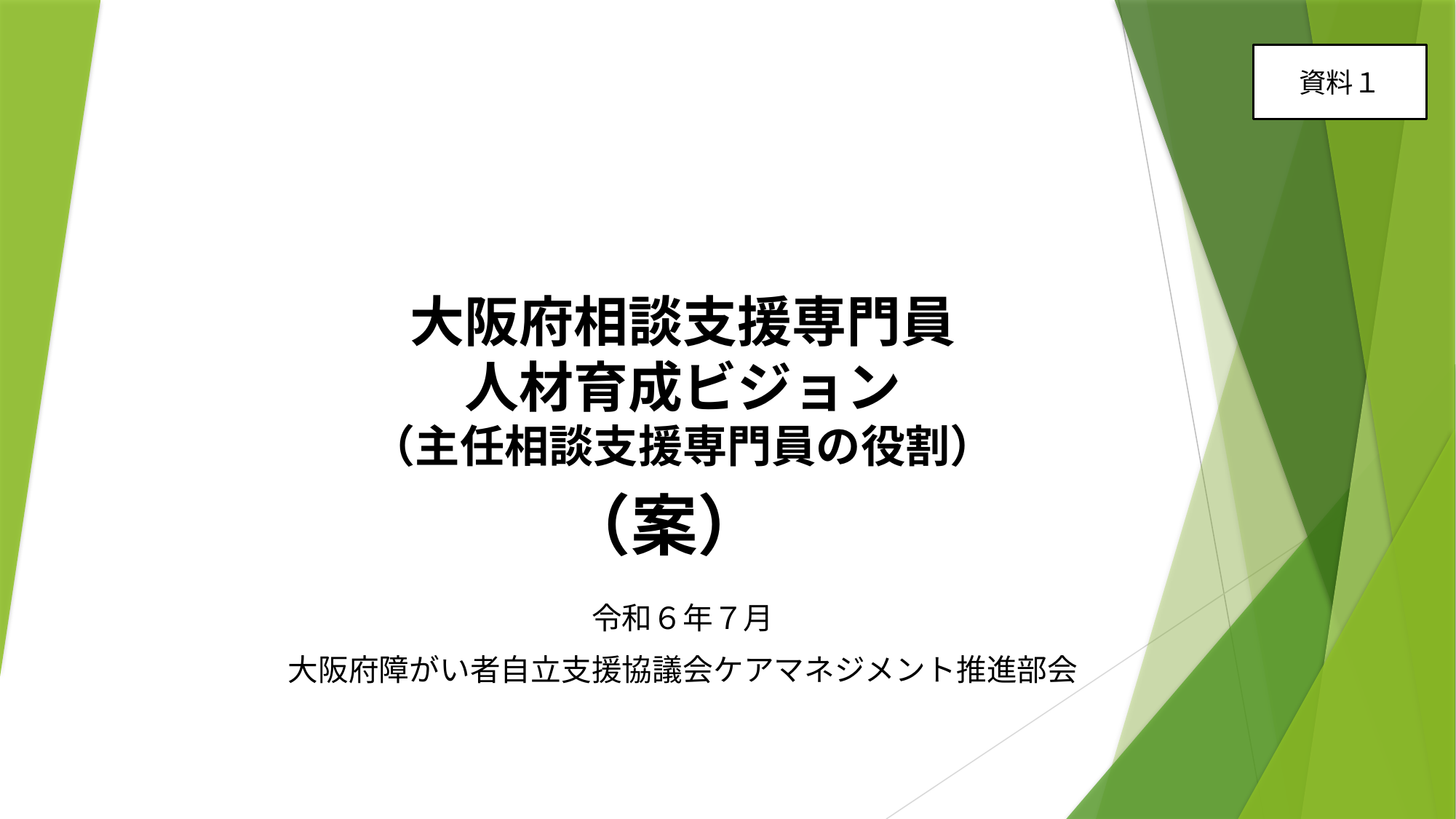

資料１
# 大阪府相談支援専門員 人材育成ビジョン （主任相談支援専門員の役割）
（案）

令和６年７月
大阪府障がい者自立支援協議会ケアマネジメント推進部会